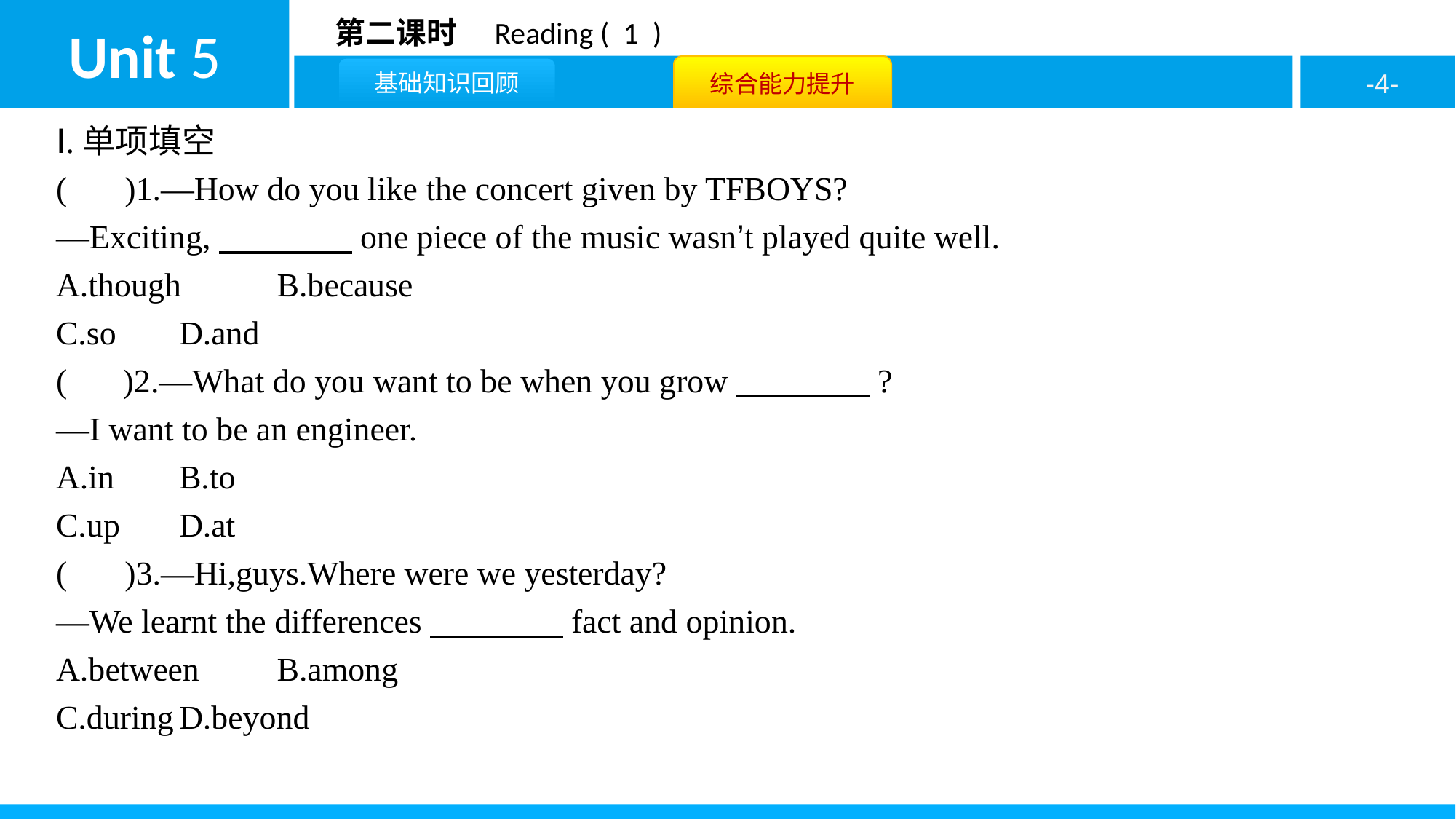

Ⅰ.单项填空
(  A  )1.—How do you like the concert given by TFBOYS?
—Exciting,　　　　one piece of the music wasn’t played quite well.
A.though	B.because
C.so	D.and
(  C  )2.—What do you want to be when you grow　　　　?
—I want to be an engineer.
A.in	B.to
C.up	D.at
(  A  )3.—Hi,guys.Where were we yesterday?
—We learnt the differences　　　　fact and opinion.
A.between	B.among
C.during	D.beyond